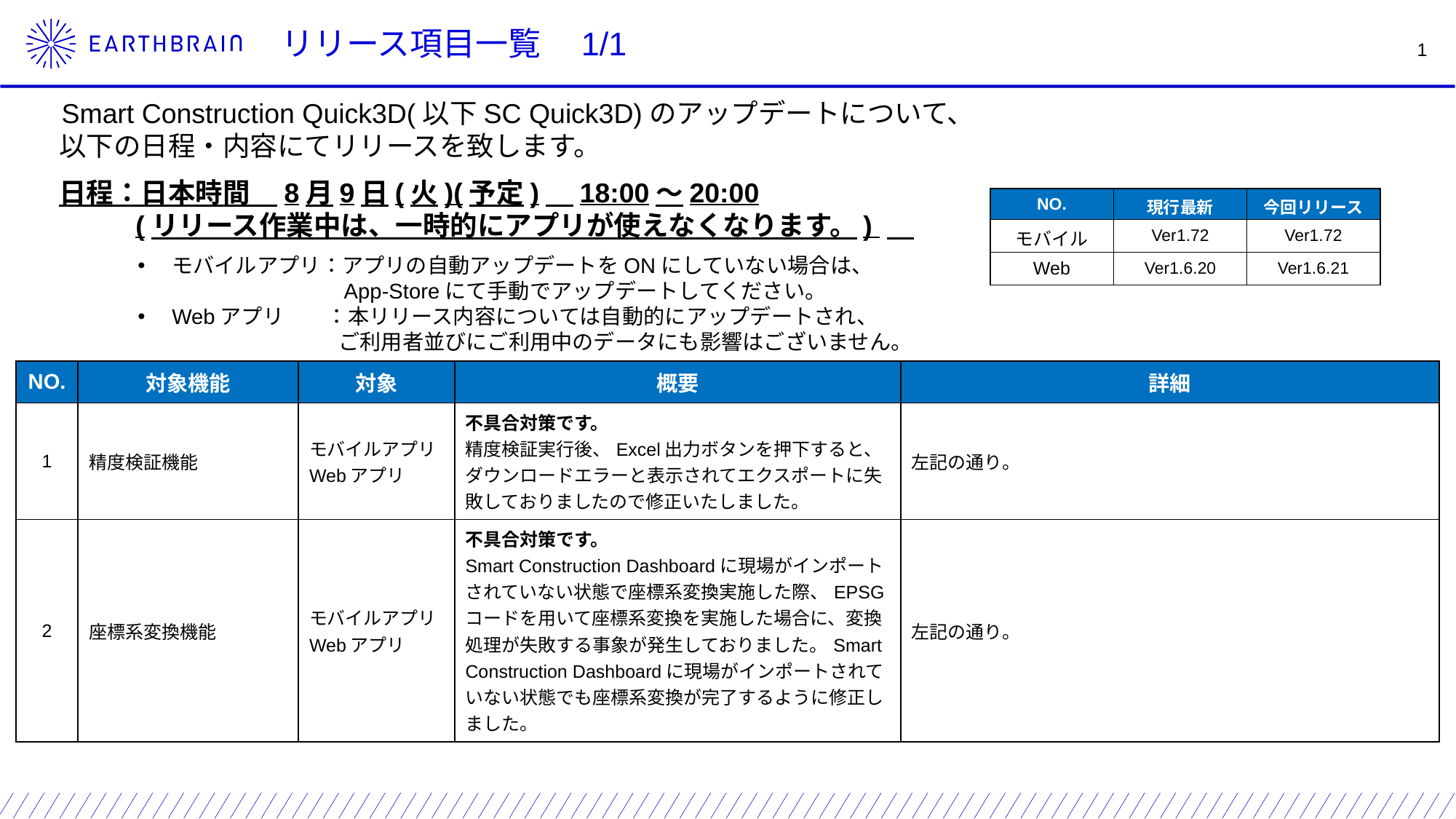

リリース項目一覧　1/1
　Smart Construction Quick3D(以下SC Quick3D)のアップデートについて、
    以下の日程・内容にてリリースを致します。
日程：日本時間　8月9日(火)(予定)　18:00～20:00
          (リリース作業中は、一時的にアプリが使えなくなります。)
| NO. | 現行最新 | 今回リリース |
| --- | --- | --- |
| モバイル | Ver1.72 | Ver1.72 |
| Web | Ver1.6.20 | Ver1.6.21 |
モバイルアプリ：アプリの自動アップデートをONにしていない場合は、
　　　　　　　　　  App-Storeにて手動でアップデートしてください。
Webアプリ　　：本リリース内容については自動的にアップデートされ、
　 　　　　　　　　 ご利用者並びにご利用中のデータにも影響はございません。
| NO. | 対象機能 | 対象 | 概要 | 詳細 |
| --- | --- | --- | --- | --- |
| 1 | 精度検証機能 | モバイルアプリ Webアプリ | 不具合対策です。 精度検証実行後、Excel出力ボタンを押下すると、ダウンロードエラーと表示されてエクスポートに失敗しておりましたので修正いたしました。 | 左記の通り。 |
| 2 | 座標系変換機能 | モバイルアプリ Webアプリ | 不具合対策です。 Smart Construction Dashboardに現場がインポートされていない状態で座標系変換実施した際、EPSGコードを用いて座標系変換を実施した場合に、変換処理が失敗する事象が発生しておりました。Smart Construction Dashboardに現場がインポートされていない状態でも座標系変換が完了するように修正しました。 | 左記の通り。 |